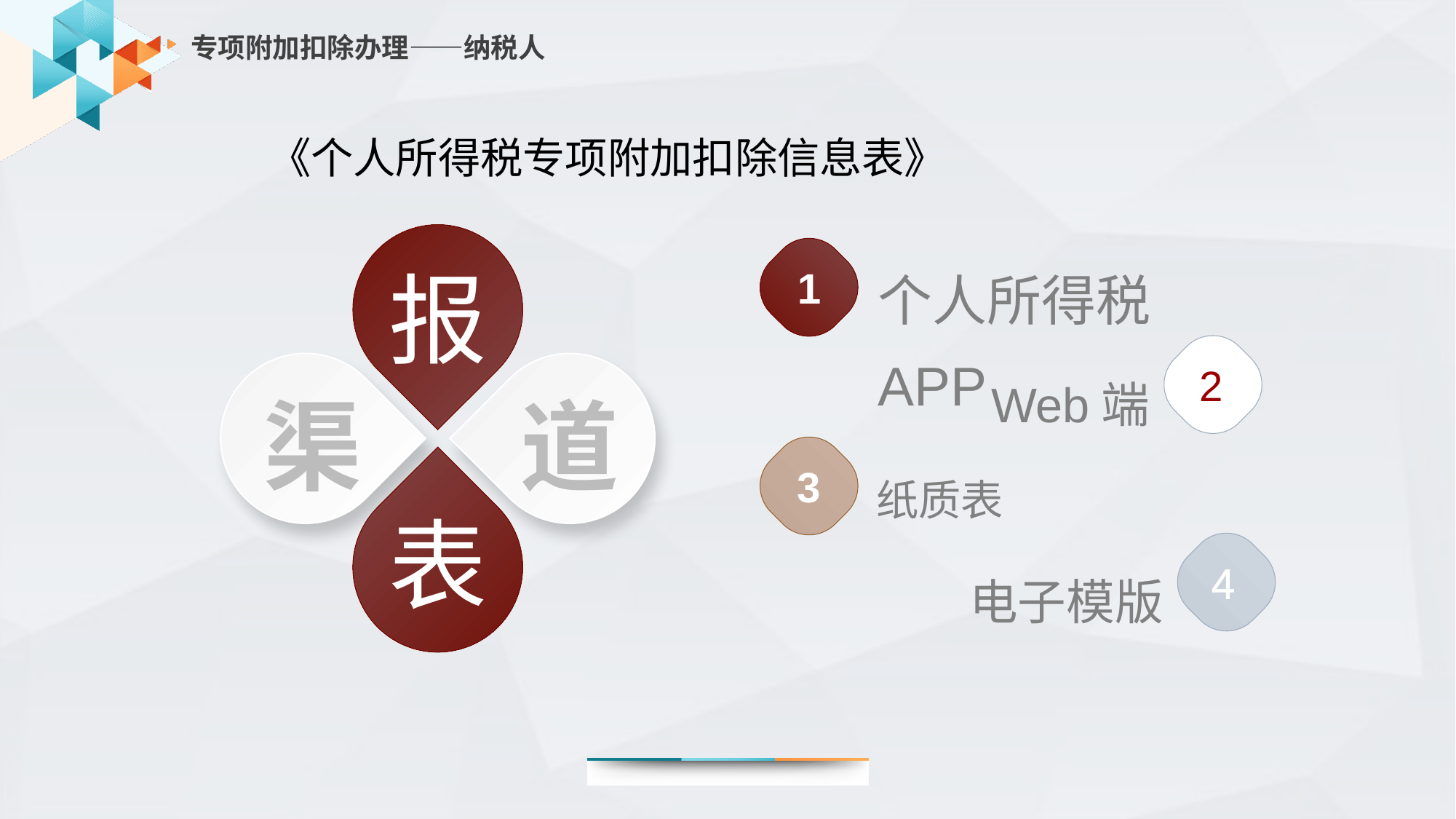

专项附加扣除办理——纳税人
#
《个人所得税专项附加扣除信息表》

报
个人所得税APP

1

2
Web端

渠

道

3
纸质表

表

4
电子模版